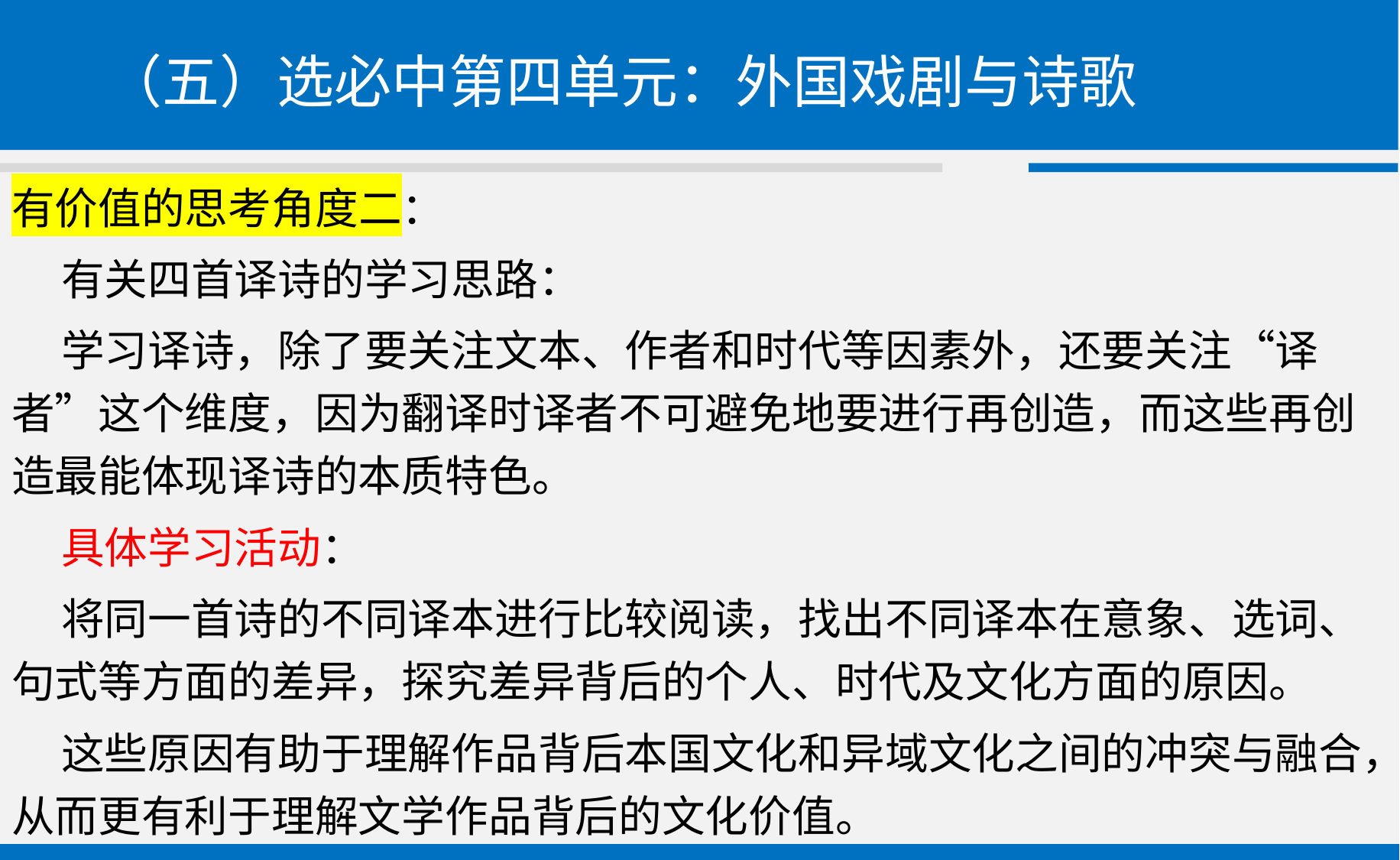

# （五）选必中第四单元：外国戏剧与诗歌
有价值的思考角度二：
    有关四首译诗的学习思路：
    学习译诗，除了要关注文本、作者和时代等因素外，还要关注“译者”这个维度，因为翻译时译者不可避免地要进行再创造，而这些再创造最能体现译诗的本质特色。
    具体学习活动：
    将同一首诗的不同译本进行比较阅读，找出不同译本在意象、选词、句式等方面的差异，探究差异背后的个人、时代及文化方面的原因。
    这些原因有助于理解作品背后本国文化和异域文化之间的冲突与融合，从而更有利于理解文学作品背后的文化价值。